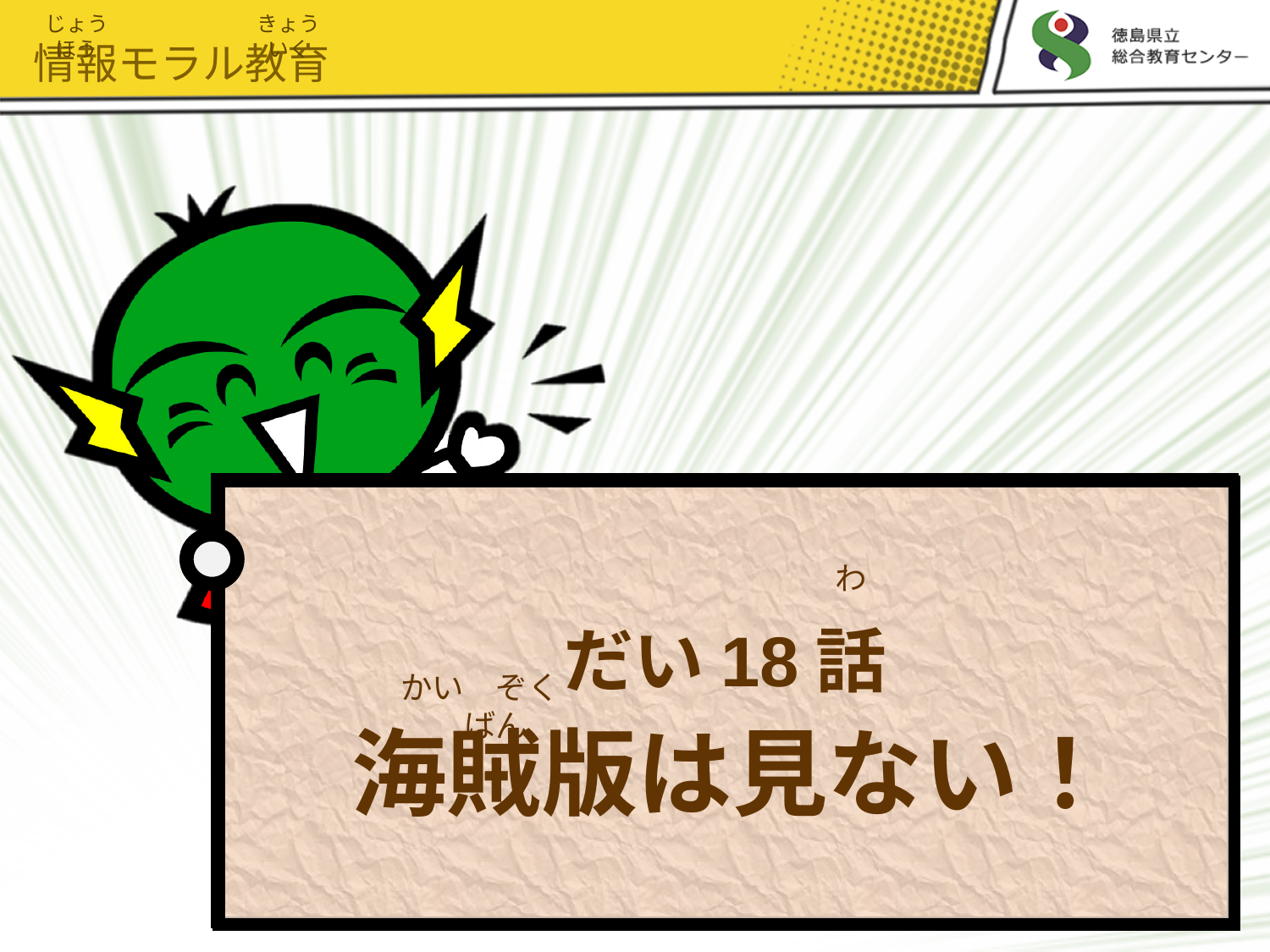

じょうほう
きょういく
情報モラル教育
# だい18話 海賊版は見ない！
わ
かい　ぞく　ばん